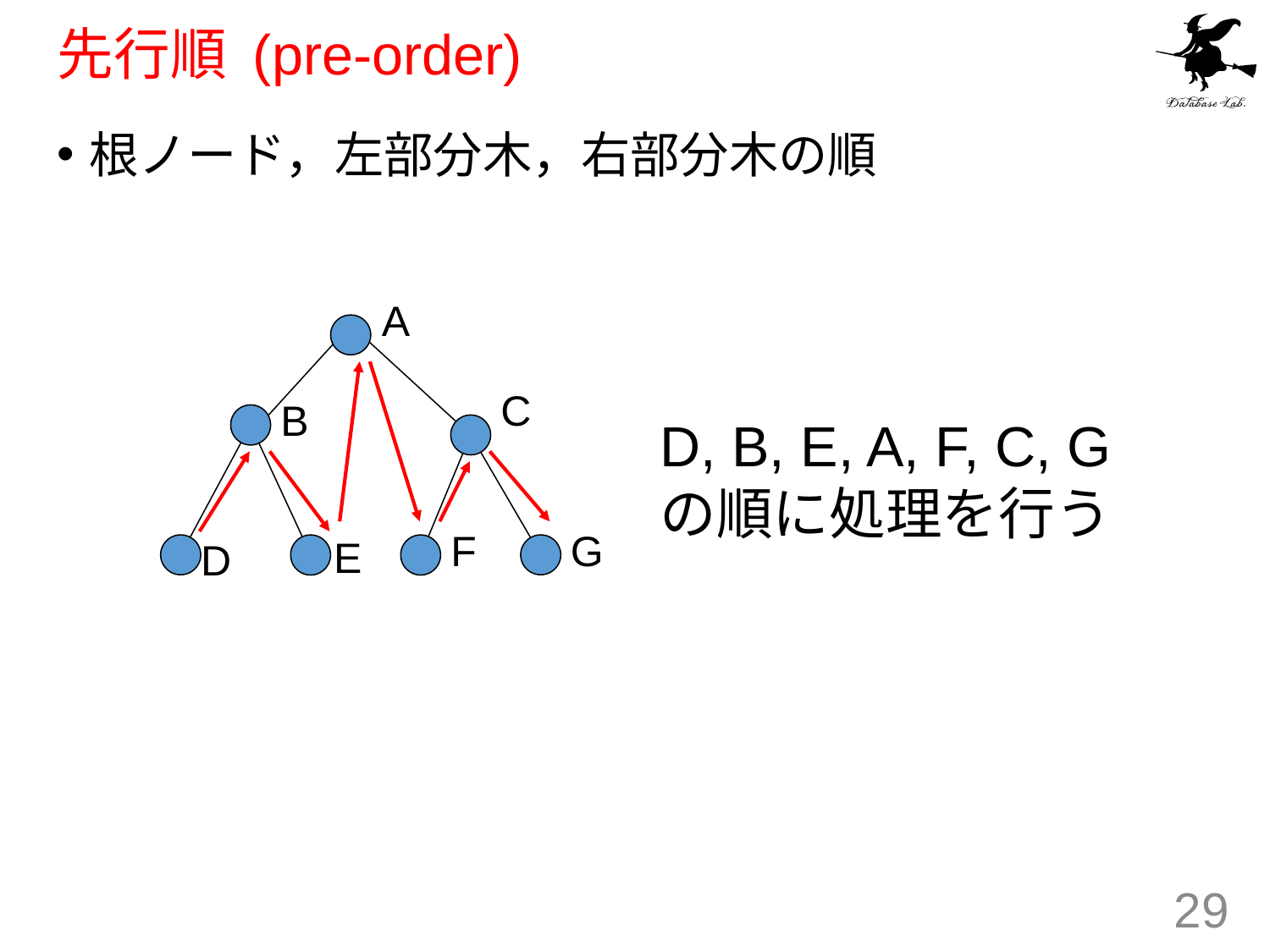

# 先行順 (pre-order)
根ノード，左部分木，右部分木の順
A

C
B

F
G
E
D

D, B, E, A, F, C, G
の順に処理を行う

29